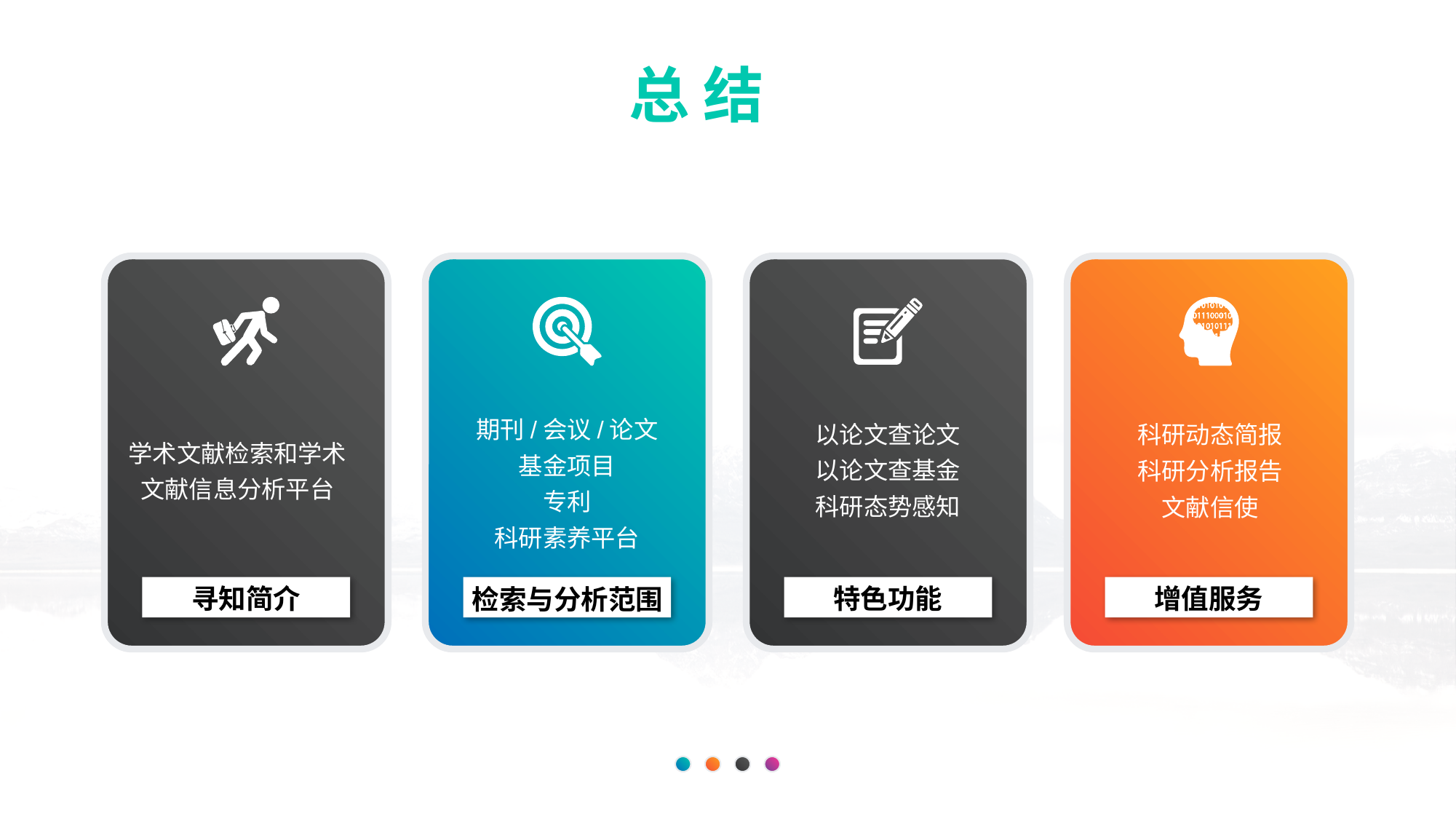

总 结

学术文献检索和学术文献信息分析平台
寻知简介

期刊/会议/论文
基金项目
专利
科研素养平台
检索与分析范围

以论文查论文
以论文查基金
科研态势感知
特色功能

科研动态简报
科研分析报告
文献信使
增值服务